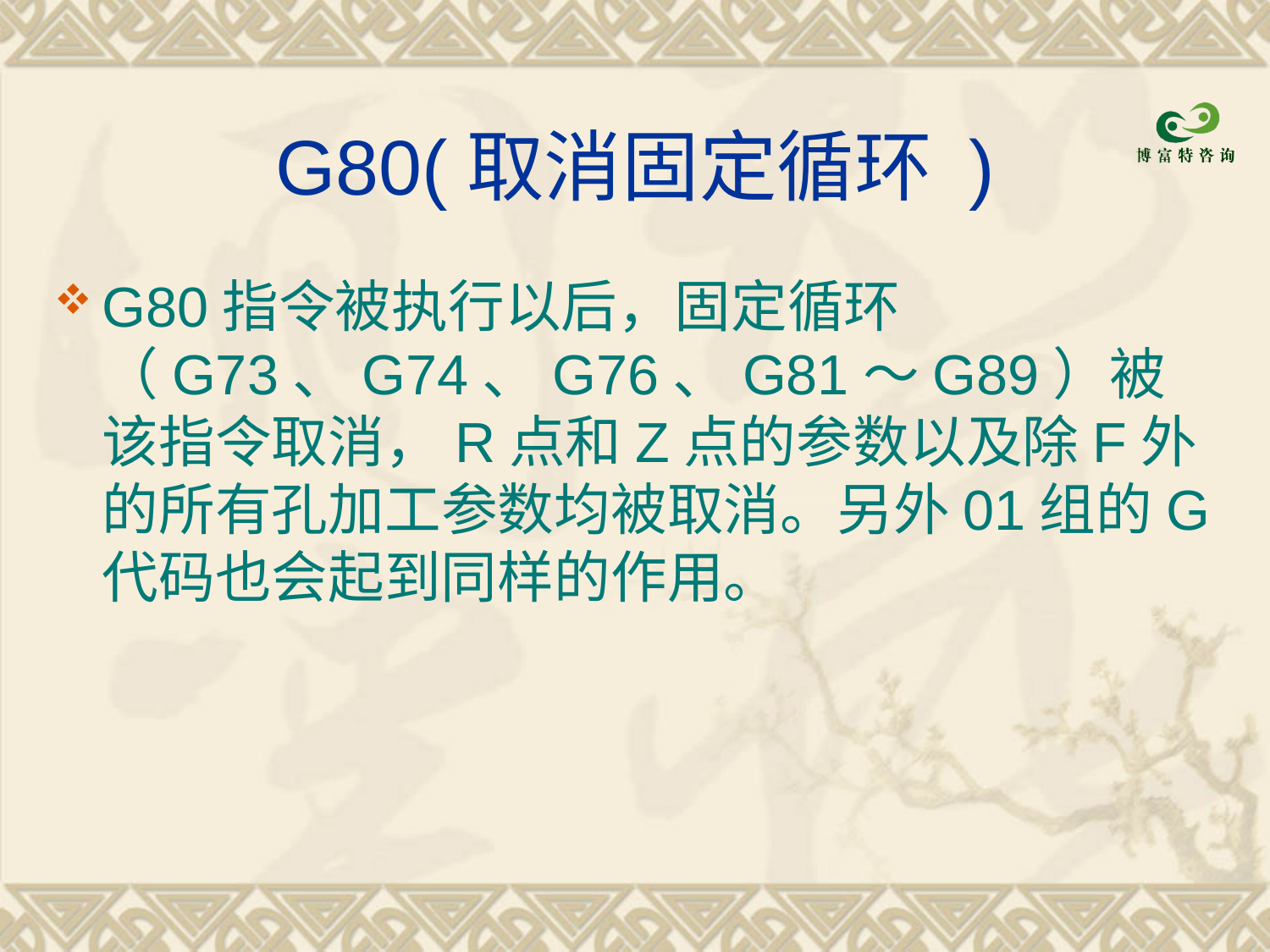

# G80(取消固定循环 )
G80指令被执行以后，固定循环（G73、G74、G76、G81～G89）被该指令取消，R点和Z点的参数以及除F外的所有孔加工参数均被取消。另外01组的G代码也会起到同样的作用。